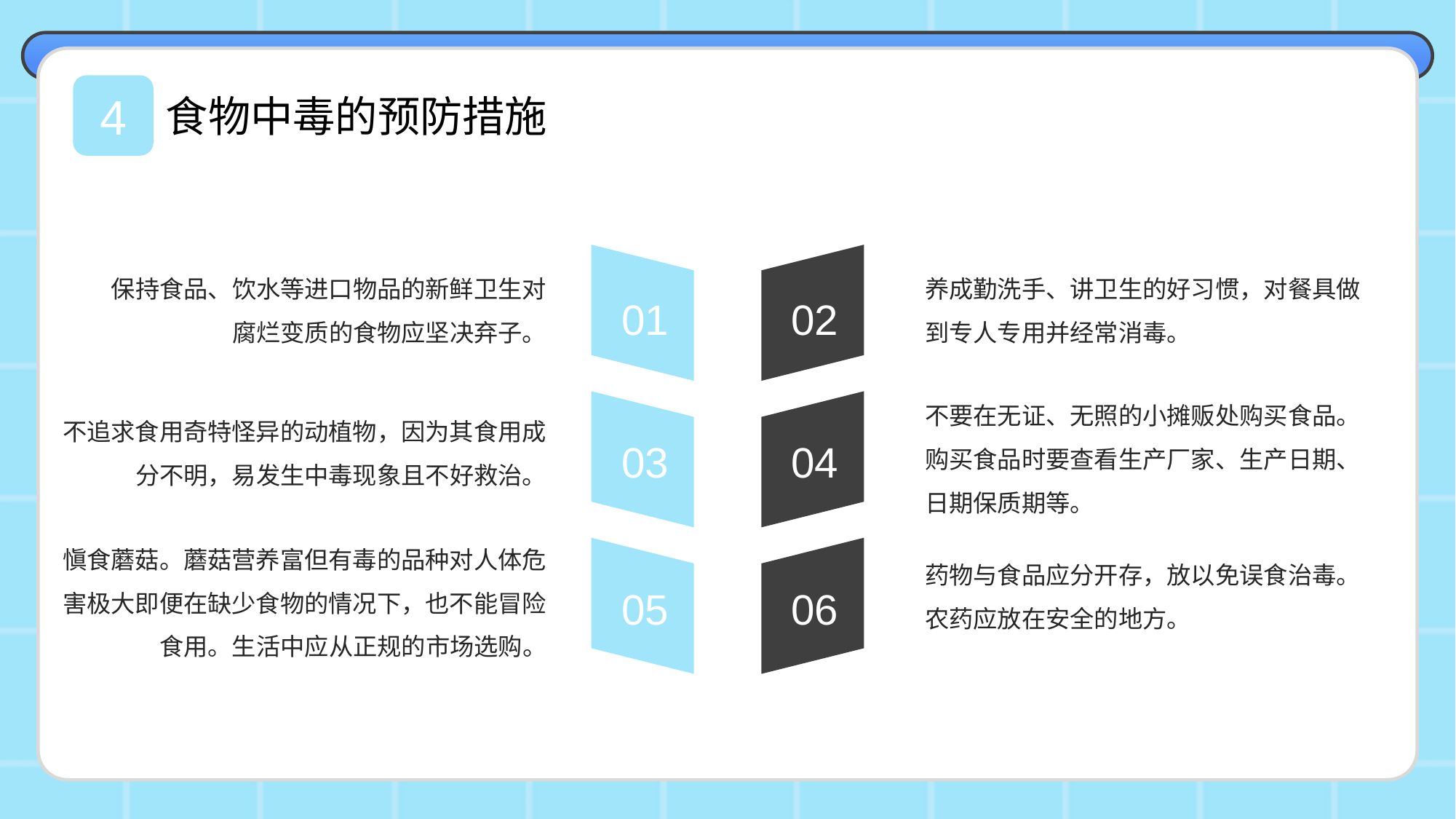

4
食物中毒的预防措施

02
01

03
04

05
06
保持食品、饮水等进口物品的新鲜卫生对腐烂变质的食物应坚决弃子。
养成勤洗手、讲卫生的好习惯，对餐具做到专人专用并经常消毒。
不要在无证、无照的小摊贩处购买食品。购买食品时要查看生产厂家、生产日期、日期保质期等。
不追求食用奇特怪异的动植物，因为其食用成分不明，易发生中毒现象且不好救治。
愼食蘑菇。蘑菇营养富但有毒的品种对人体危害极大即便在缺少食物的情况下，也不能冒险食用。生活中应从正规的市场选购。
药物与食品应分开存，放以免误食治毒。农药应放在安全的地方。